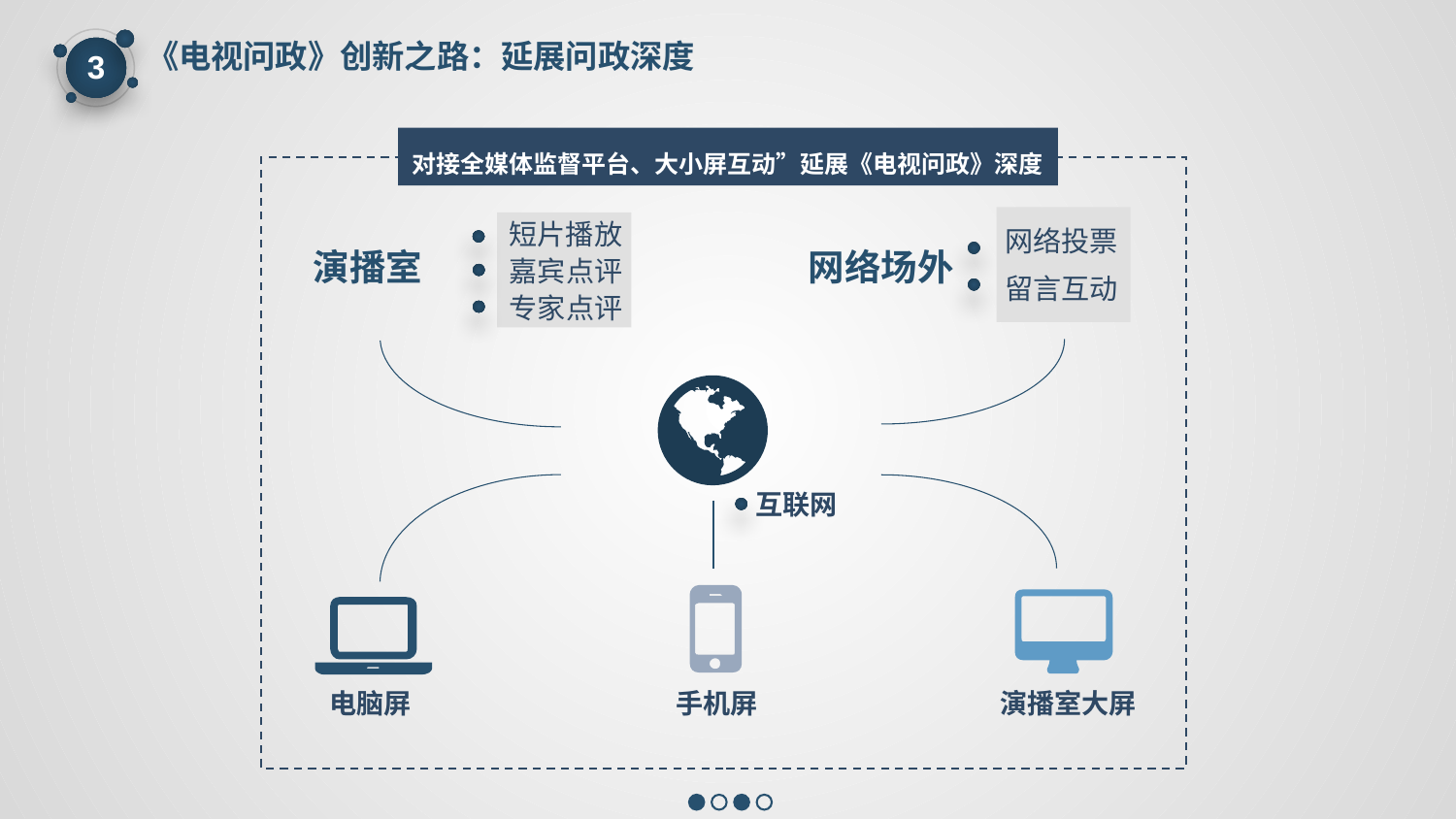

《电视问政》创新之路：延展问政深度
3
对接全媒体监督平台、大小屏互动”延展《电视问政》深度

短片播放

网络投票

演播室
网络场外

嘉宾点评

留言互动

专家点评

互联网

电脑屏
手机屏
演播室大屏